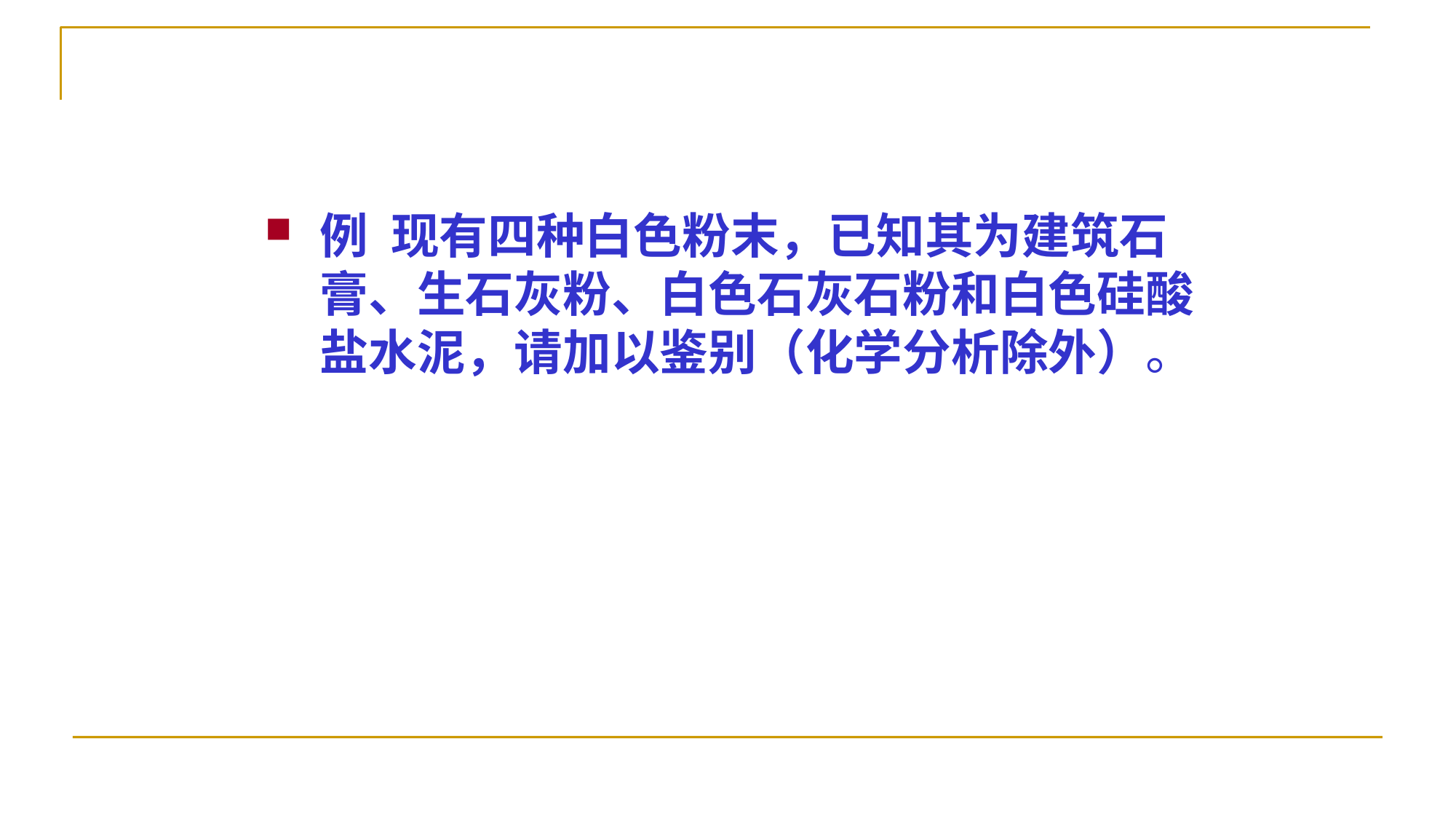

例  现有四种白色粉末，已知其为建筑石膏、生石灰粉、白色石灰石粉和白色硅酸盐水泥，请加以鉴别（化学分析除外）。